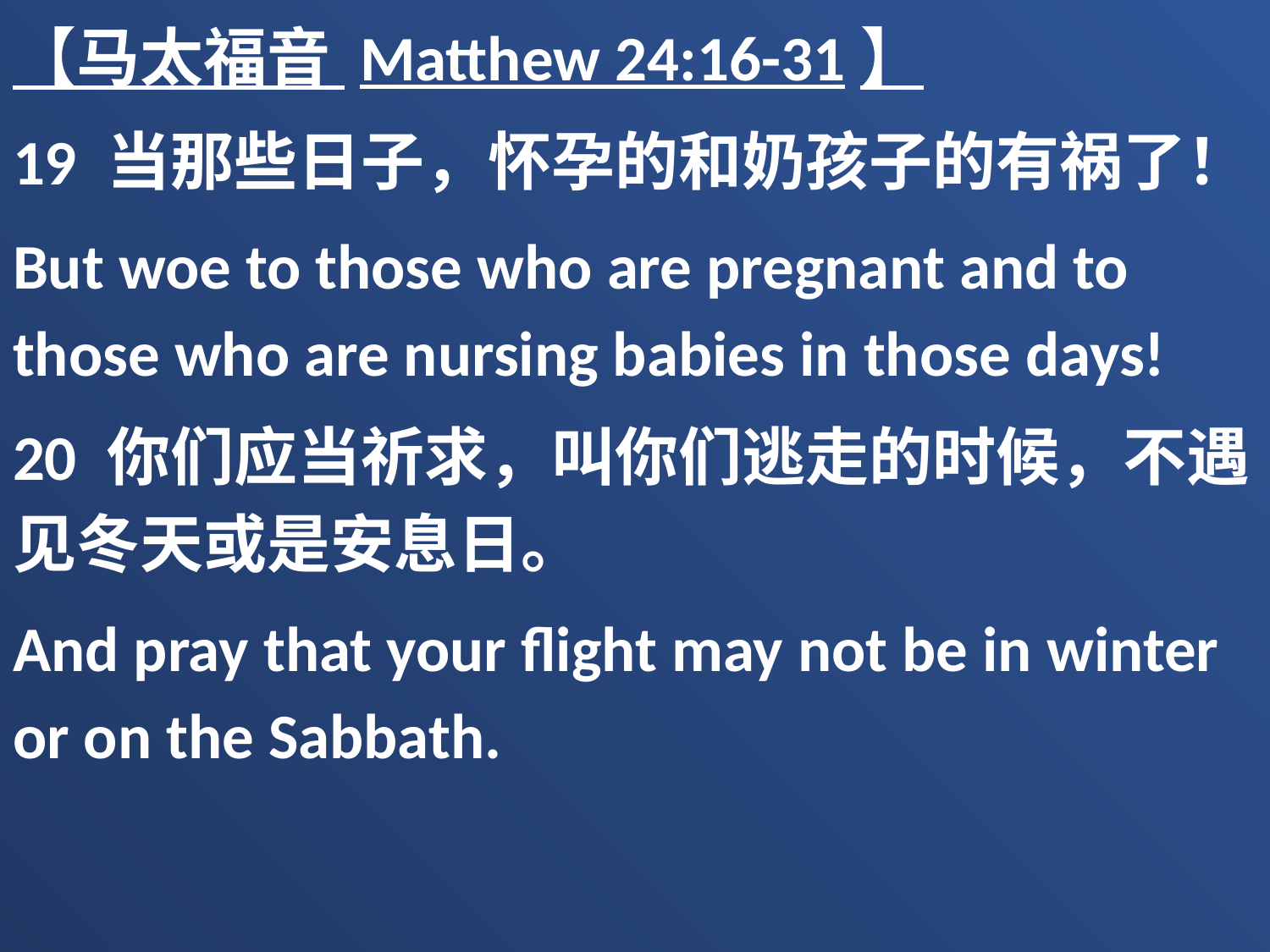

【马太福音 Matthew 24:16-31】
19 当那些日子，怀孕的和奶孩子的有祸了！
But woe to those who are pregnant and to those who are nursing babies in those days!
20 你们应当祈求，叫你们逃走的时候，不遇见冬天或是安息日。
And pray that your flight may not be in winter or on the Sabbath.